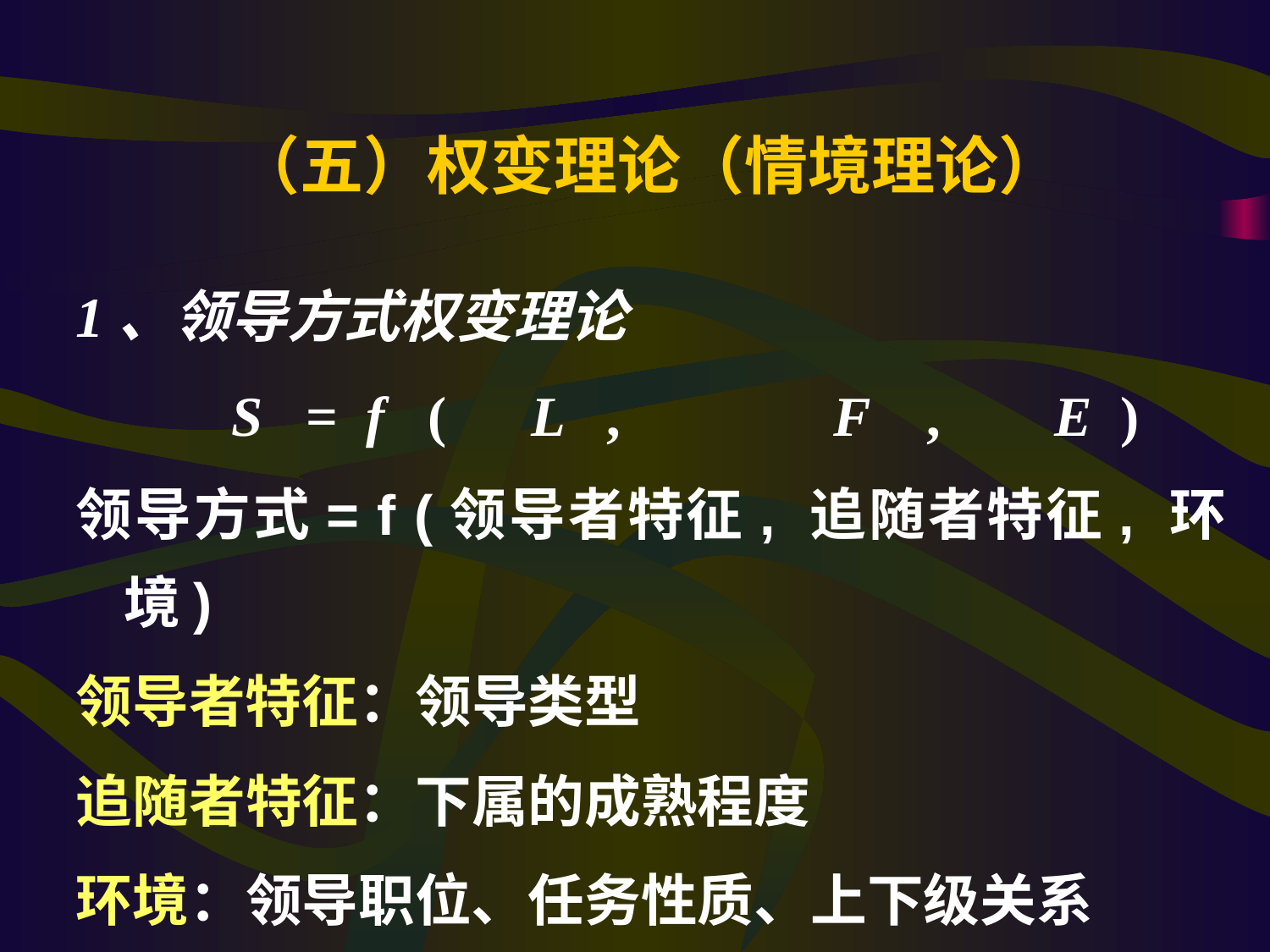

（五）权变理论（情境理论）
1、领导方式权变理论
           S   =  f   (      L   ,               F    ,        E  )
领导方式= f (领导者特征, 追随者特征, 环境)
领导者特征：领导类型
追随者特征：下属的成熟程度
环境：领导职位、任务性质、上下级关系
#